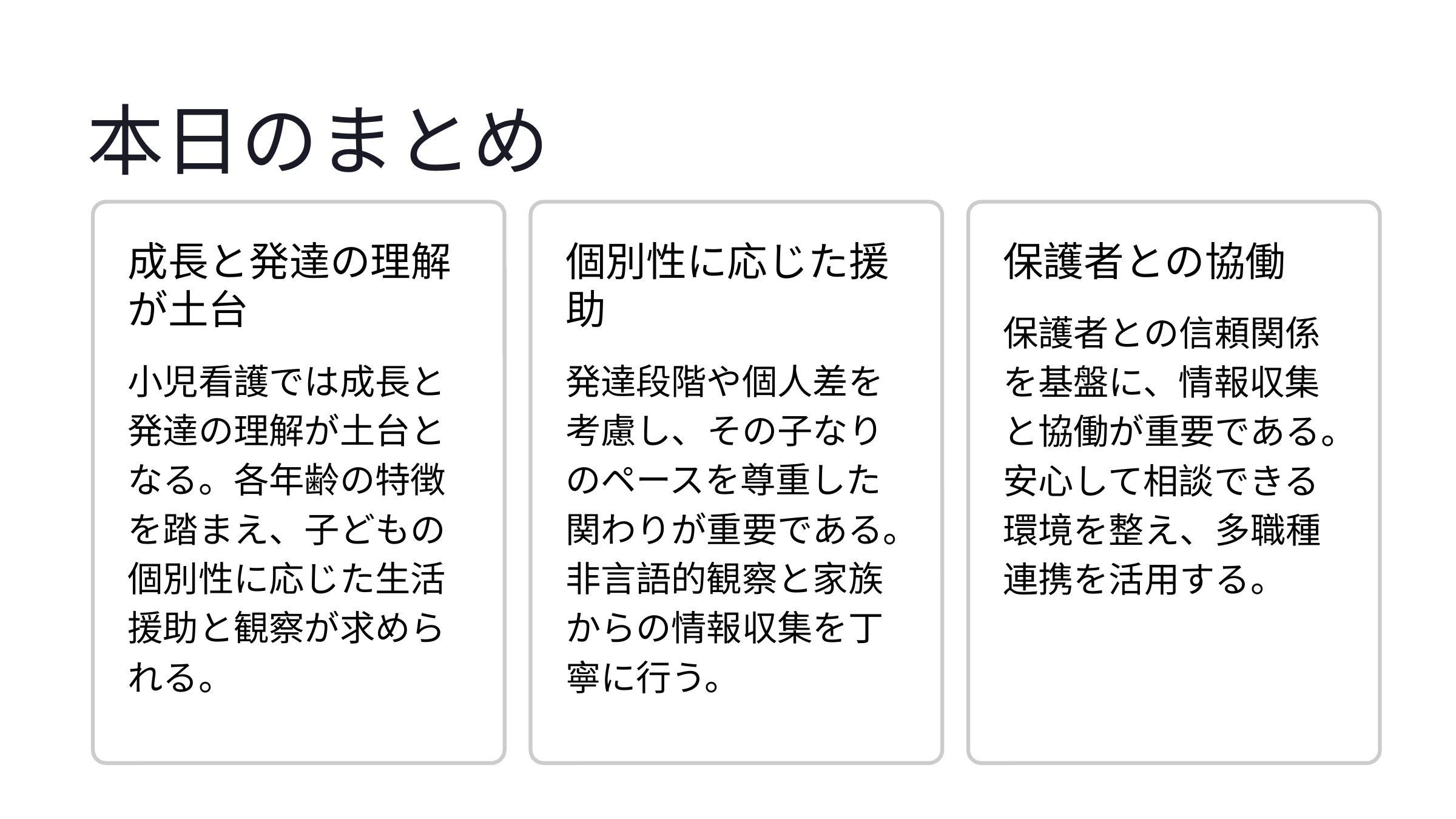

本日のまとめ

成長と発達の理解が土台
個別性に応じた援助
保護者との協働
保護者との信頼関係を基盤に、情報収集と協働が重要である。安心して相談できる環境を整え、多職種連携を活用する。
小児看護では成長と発達の理解が土台となる。各年齢の特徴を踏まえ、子どもの個別性に応じた生活援助と観察が求められる。
発達段階や個人差を考慮し、その子なりのペースを尊重した関わりが重要である。非言語的観察と家族からの情報収集を丁寧に行う。